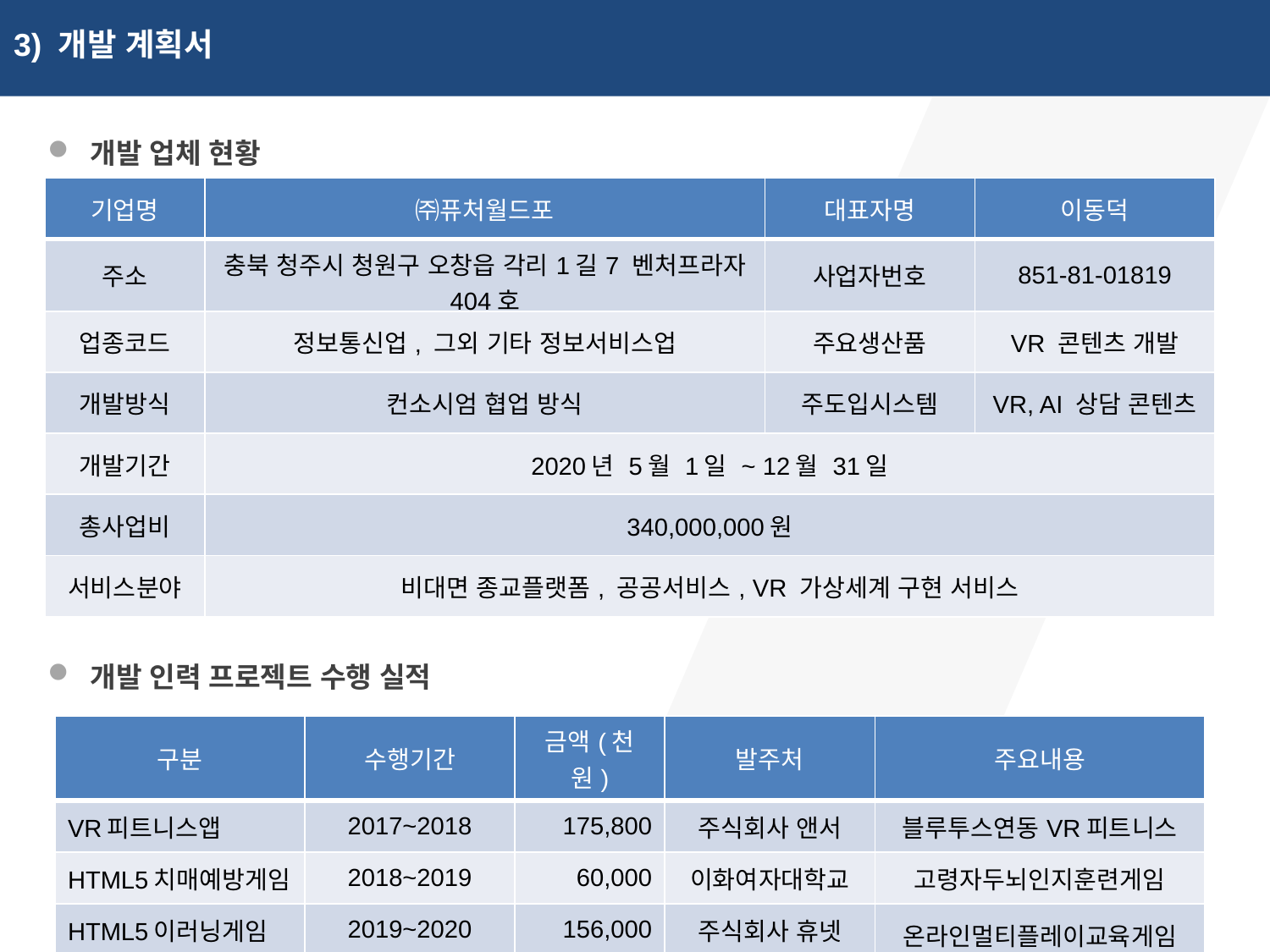

3) 개발 계획서

 개발 업체 현황
| 기업명 | ㈜퓨처월드포 | 대표자명 | 이동덕 |
| --- | --- | --- | --- |
| 주소 | 충북 청주시 청원구 오창읍 각리1길7 벤처프라자 404호 | 사업자번호 | 851-81-01819 |
| 업종코드 | 정보통신업, 그외 기타 정보서비스업 | 주요생산품 | VR 콘텐츠 개발 |
| 개발방식 | 컨소시엄 협업 방식 | 주도입시스템 | VR, AI 상담 콘텐츠 |
| 개발기간 | 2020년 5월 1일 ~ 12월 31일 |  |  |
| 총사업비 | 340,000,000원 |  |  |
| 서비스분야 | 비대면 종교플랫폼, 공공서비스, VR 가상세계 구현 서비스 |  |  |
 개발 인력 프로젝트 수행 실적
| 구분 | 수행기간 | 금액(천원) | 발주처 | 주요내용 |
| --- | --- | --- | --- | --- |
| VR피트니스앱 | 2017~2018 | 175,800 | 주식회사 앤서 | 블루투스연동VR피트니스 |
| HTML5치매예방게임 | 2018~2019 | 60,000 | 이화여자대학교 | 고령자두뇌인지훈련게임 |
| HTML5이러닝게임 | 2019~2020 | 156,000 | 주식회사 휴넷 | 온라인멀티플레이교육게임 |